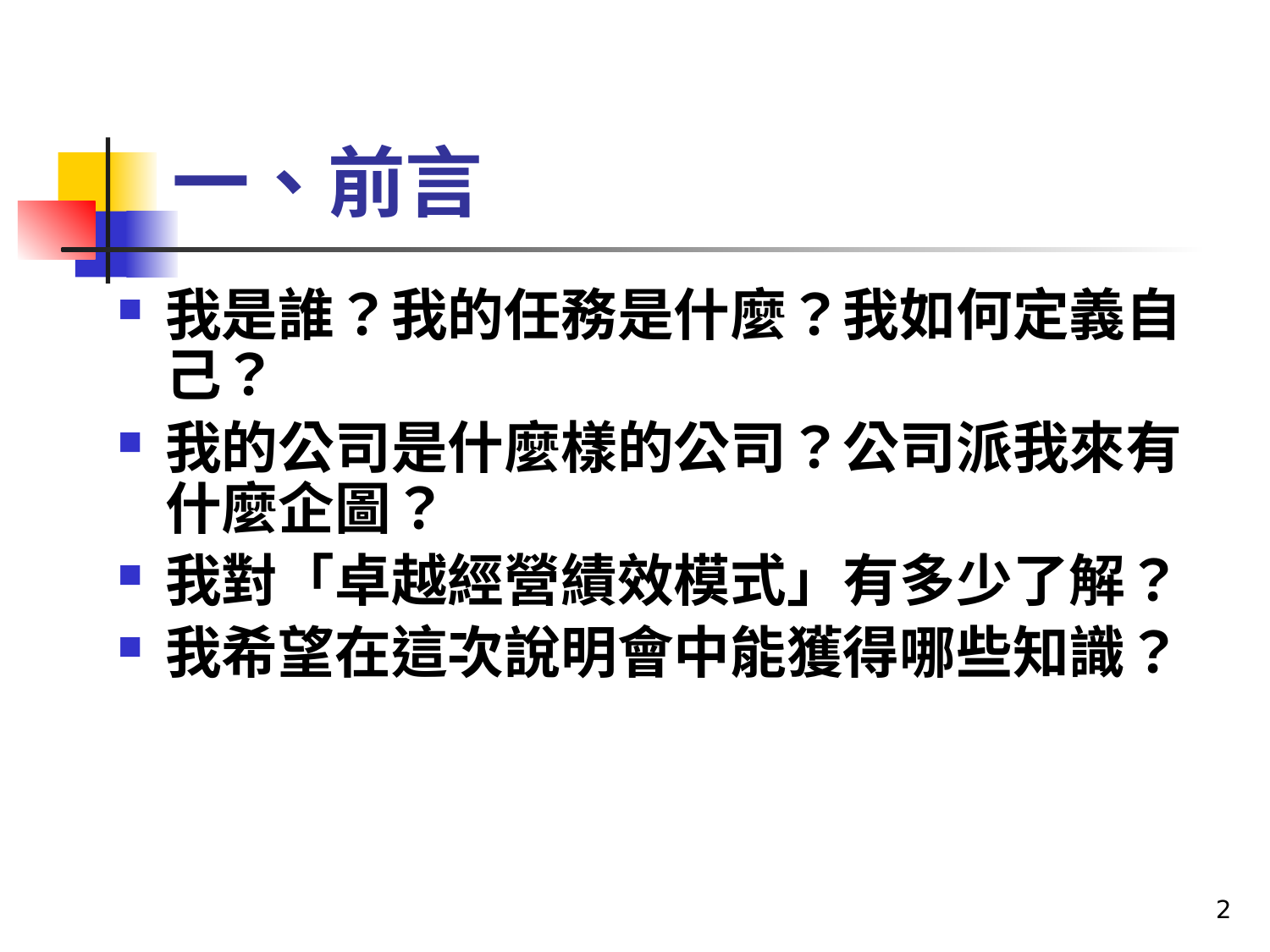

# 一、前言
我是誰？我的任務是什麼？我如何定義自己？
我的公司是什麼樣的公司？公司派我來有什麼企圖？
我對「卓越經營績效模式」有多少了解？
我希望在這次說明會中能獲得哪些知識？

2